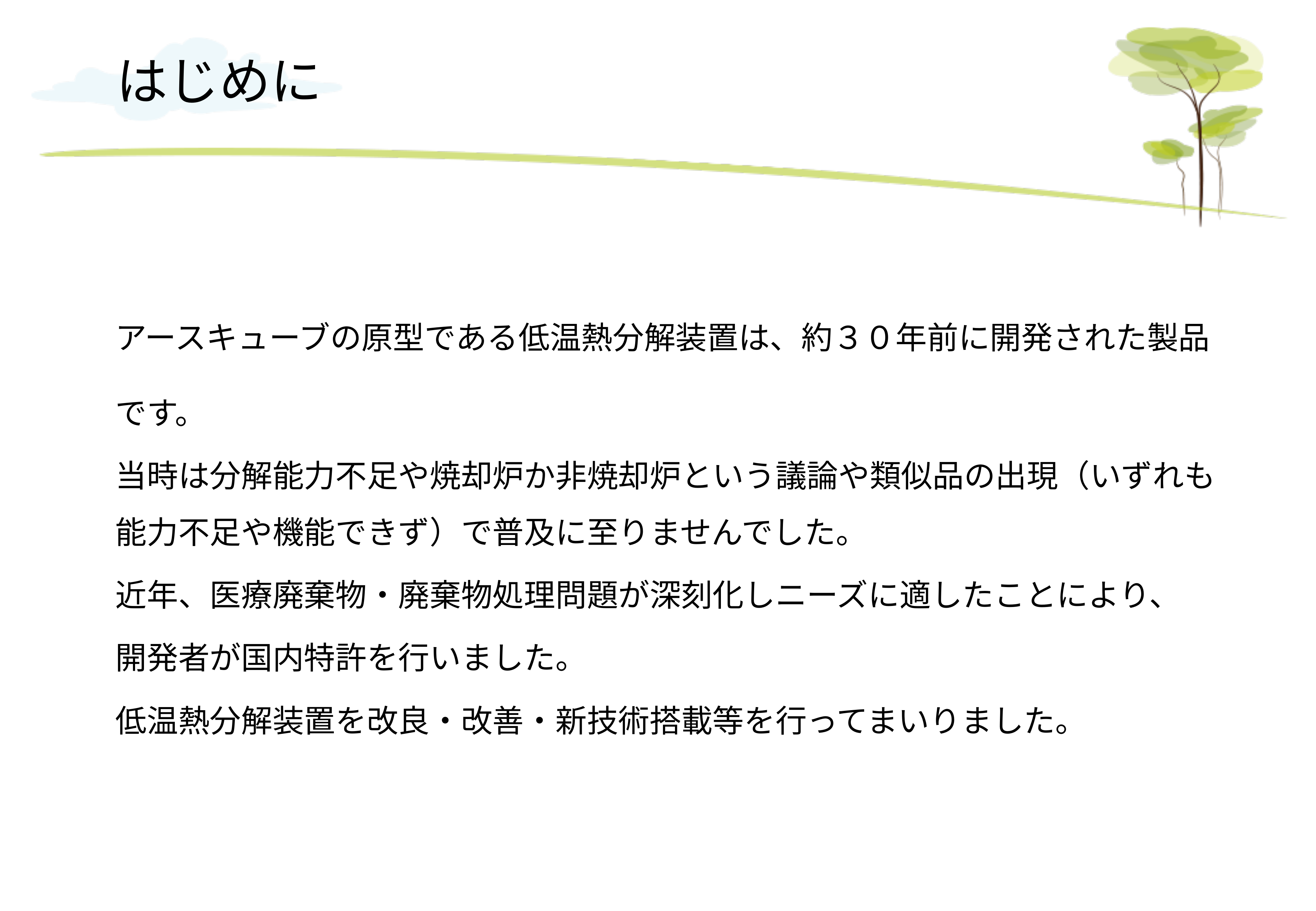

# はじめに
アースキューブの原型である低温熱分解装置は、約３０年前に開発された製品です。
当時は分解能力不足や焼却炉か非焼却炉という議論や類似品の出現（いずれも能力不足や機能できず）で普及に至りませんでした。
近年、医療廃棄物・廃棄物処理問題が深刻化しニーズに適したことにより、
開発者が国内特許を行いました。
低温熱分解装置を改良・改善・新技術搭載等を行ってまいりました。